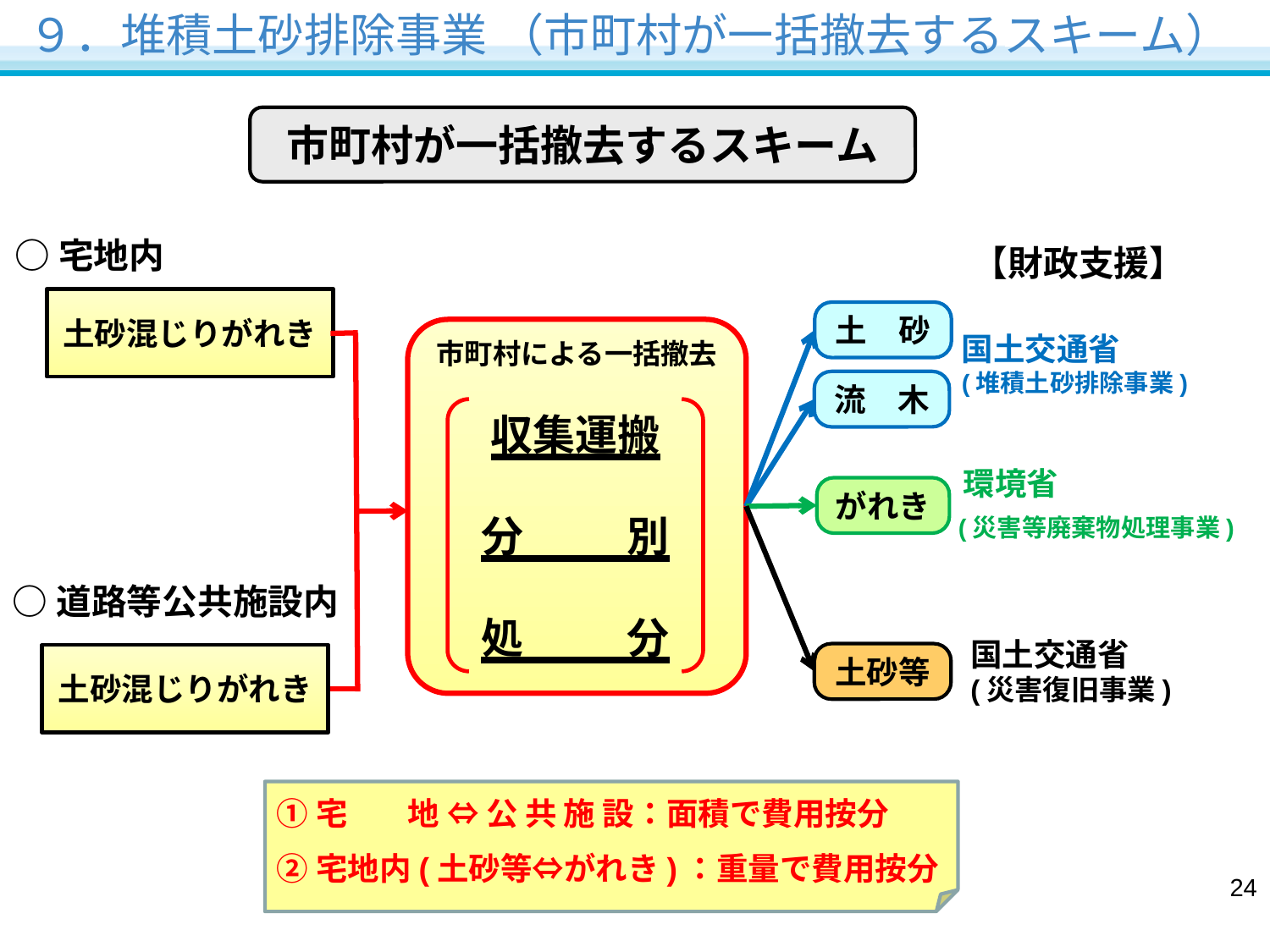

９．堆積土砂排除事業 （市町村が一括撤去するスキーム）

市町村が一括撤去するスキーム
○宅地内
【財政支援】
土砂混じりがれき
土　砂
市町村による一括撤去
国土交通省
(堆積土砂排除事業)
流　木
収集運搬

分　  　別

処　　  分
 環境省
 (災害等廃棄物処理事業)
がれき
○道路等公共施設内
国土交通省
(災害復旧事業)
土砂等
土砂混じりがれき
➀宅　    地 ⇔ 公 共 施 設：面積で費用按分

②宅地内(土砂等⇔がれき)：重量で費用按分
24